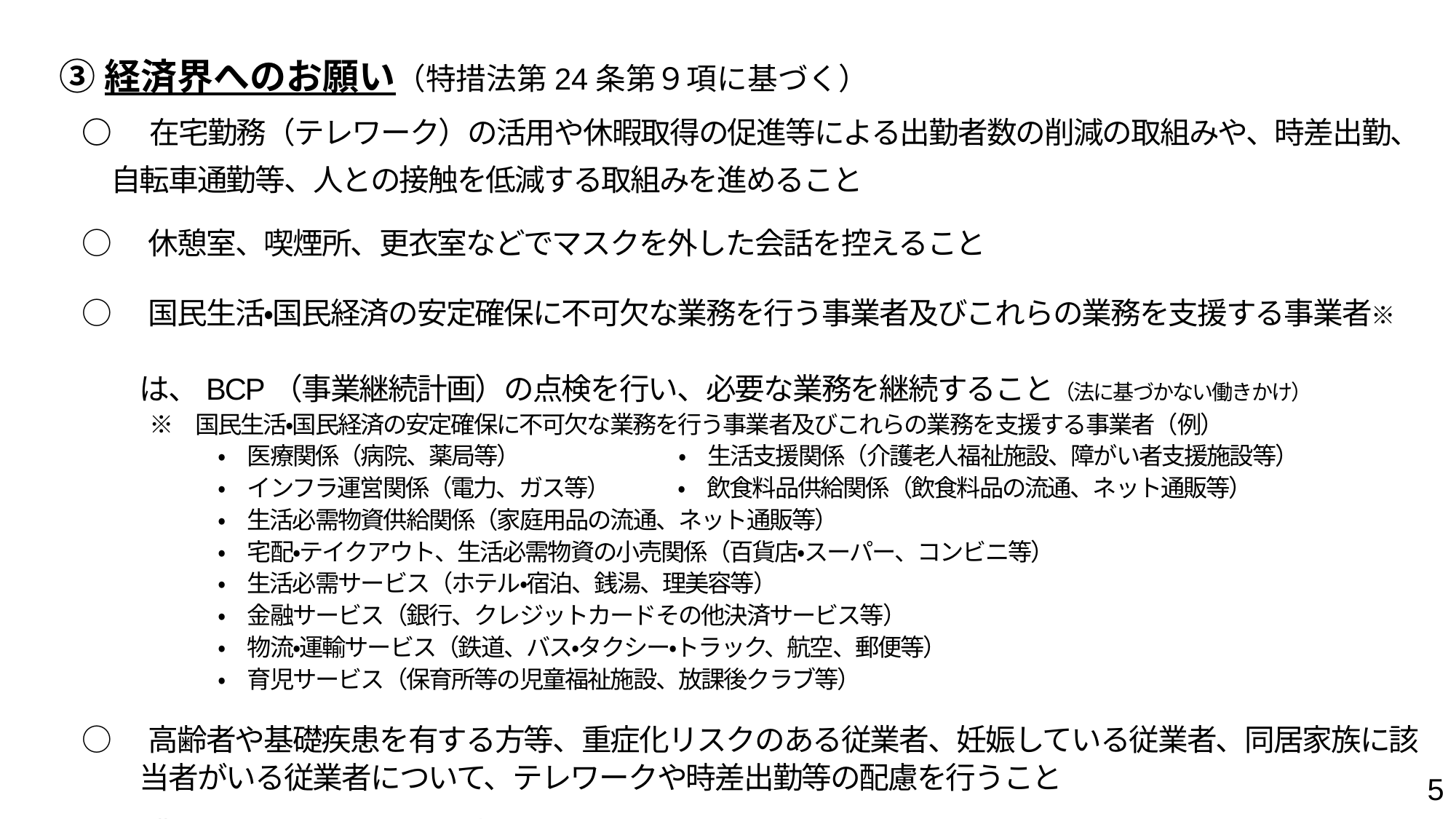

③経済界へのお願い（特措法第24条第９項に基づく）
○　在宅勤務（テレワーク）の活用や休暇取得の促進等による出勤者数の削減の取組みや、時差出勤、
　自転車通勤等、人との接触を低減する取組みを進めること

○　休憩室、喫煙所、更衣室などでマスクを外した会話を控えること

○　国民生活・国民経済の安定確保に不可欠な業務を行う事業者及びこれらの業務を支援する事業者※
　　は、BCP（事業継続計画）の点検を行い、必要な業務を継続すること（法に基づかない働きかけ）
　　　※　国民生活・国民経済の安定確保に不可欠な業務を行う事業者及びこれらの業務を支援する事業者（例）
　　　　　　・　医療関係（病院、薬局等）　　　　　　　・　生活支援関係（介護老人福祉施設、障がい者支援施設等）
　　　　　　・　インフラ運営関係（電力、ガス等）　　　・　飲食料品供給関係（飲食料品の流通、ネット通販等）
　　　　　　・　生活必需物資供給関係（家庭用品の流通、ネット通販等）
　　　　　　・　宅配・テイクアウト、生活必需物資の小売関係（百貨店・スーパー、コンビニ等）
　　　　　　・　生活必需サービス（ホテル・宿泊、銭湯、理美容等）
　　　　　　・　金融サービス（銀行、クレジットカードその他決済サービス等）
　　　　　　・　物流・運輸サービス（鉄道、バス・タクシー・トラック、航空、郵便等）
　　　　　　・　育児サービス（保育所等の児童福祉施設、放課後クラブ等）

○　高齢者や基礎疾患を有する方等、重症化リスクのある従業者、妊娠している従業者、同居家族に該
　　当者がいる従業者について、テレワークや時差出勤等の配慮を行うこと
○　業種別ガイドラインを遵守すること

5